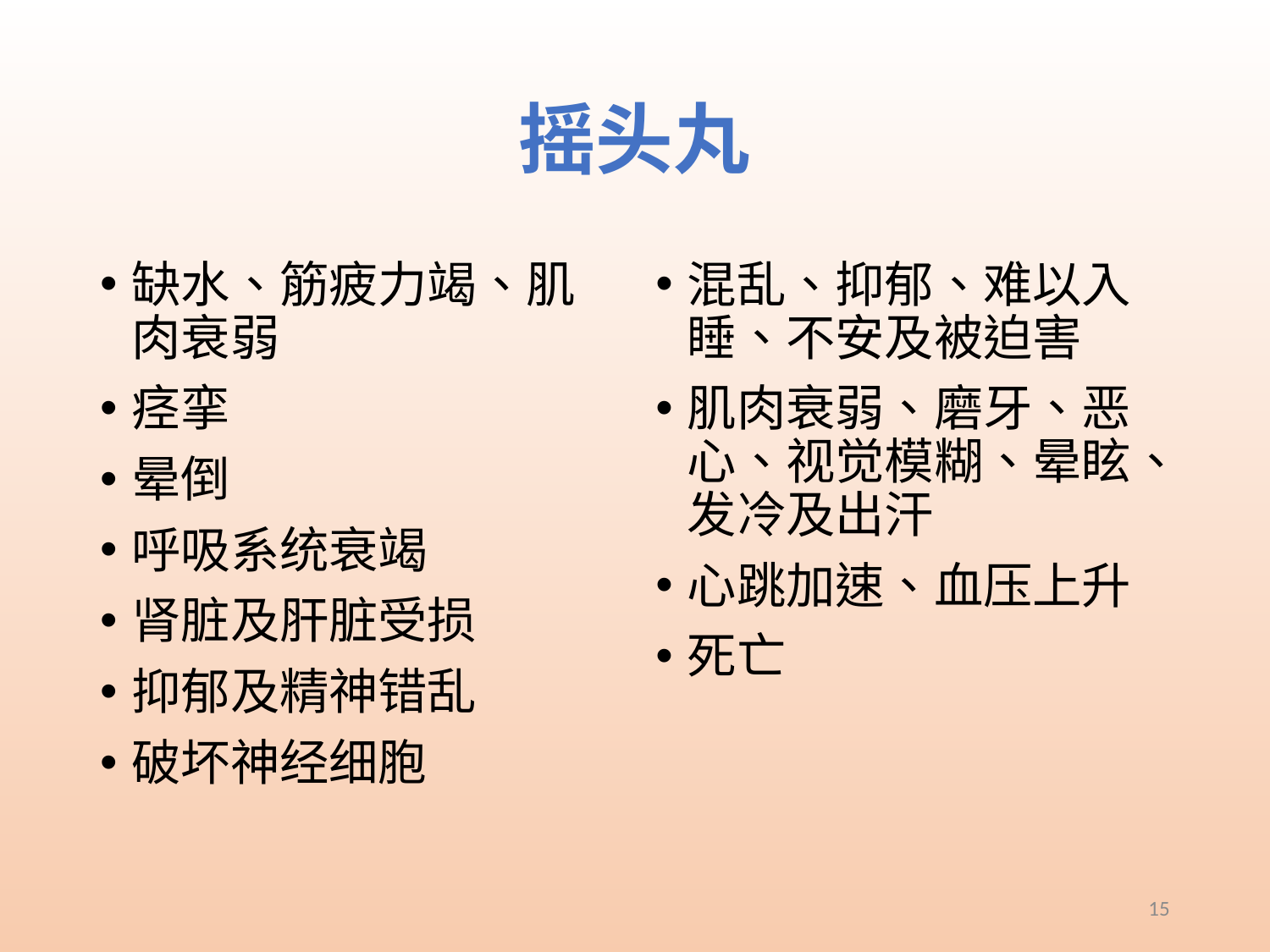

# 摇头丸
缺水、筋疲力竭、肌肉衰弱
痉挛
晕倒
呼吸系统衰竭
肾脏及肝脏受损
抑郁及精神错乱
破坏神经细胞
混乱、抑郁、难以入睡、不安及被迫害
肌肉衰弱、磨牙、恶心、视觉模糊、晕眩、发冷及出汗
心跳加速、血压上升
死亡

15